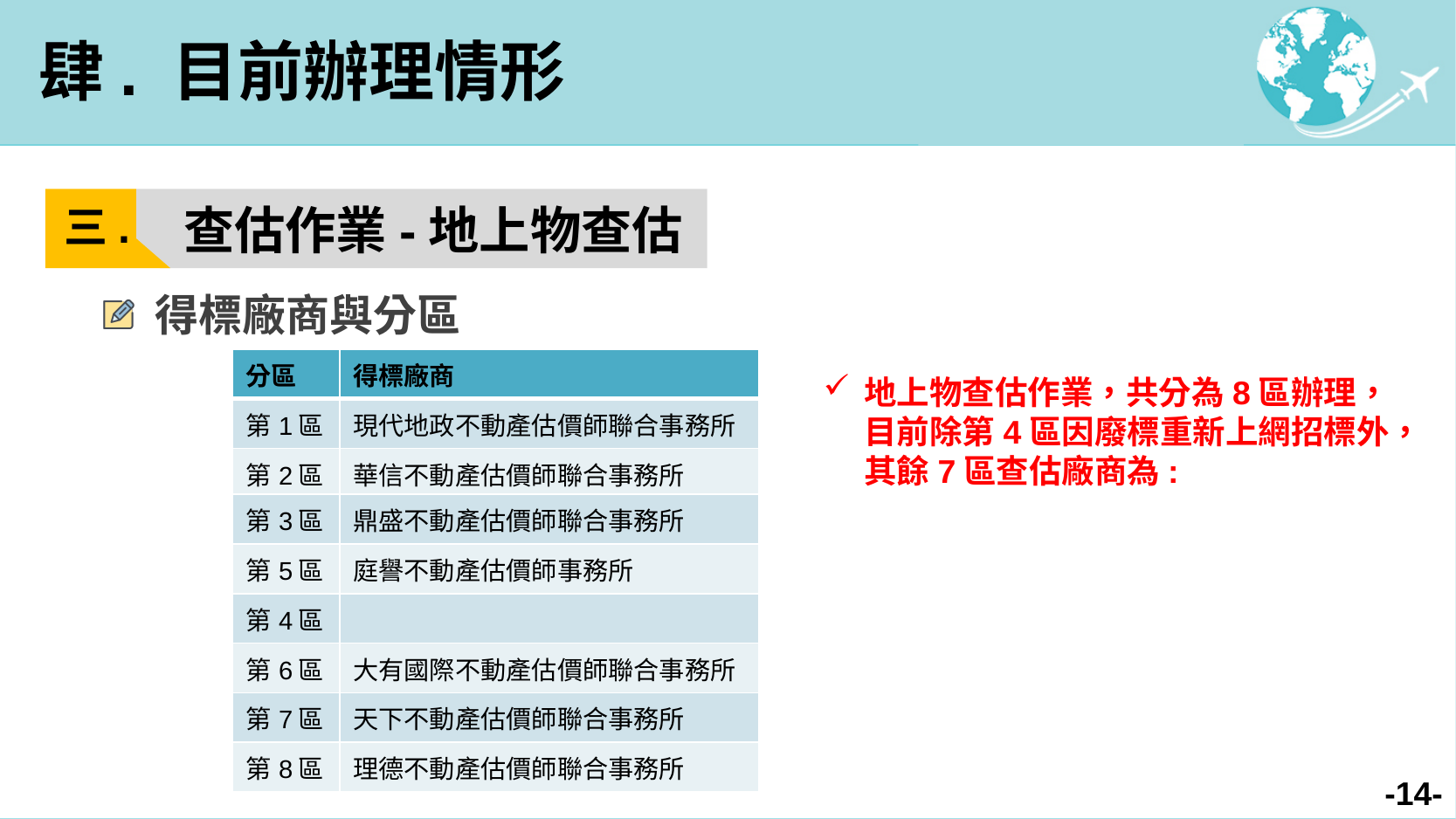

肆. 目前辦理情形

查估作業-地上物查估
三.
得標廠商與分區

地上物查估作業，共分為8區辦理，目前除第4區因廢標重新上網招標外，其餘7區查估廠商為:
| 分區 | 得標廠商 |
| --- | --- |
| 第1區 | 現代地政不動產估價師聯合事務所 |
| 第2區 | 華信不動產估價師聯合事務所 |
| 第3區 | 鼎盛不動產估價師聯合事務所 |
| 第5區 | 庭譽不動產估價師事務所 |
| 第4區 |  |
| 第6區 | 大有國際不動產估價師聯合事務所 |
| 第7區 | 天下不動產估價師聯合事務所 |
| 第8區 | 理德不動產估價師聯合事務所 |
-14-